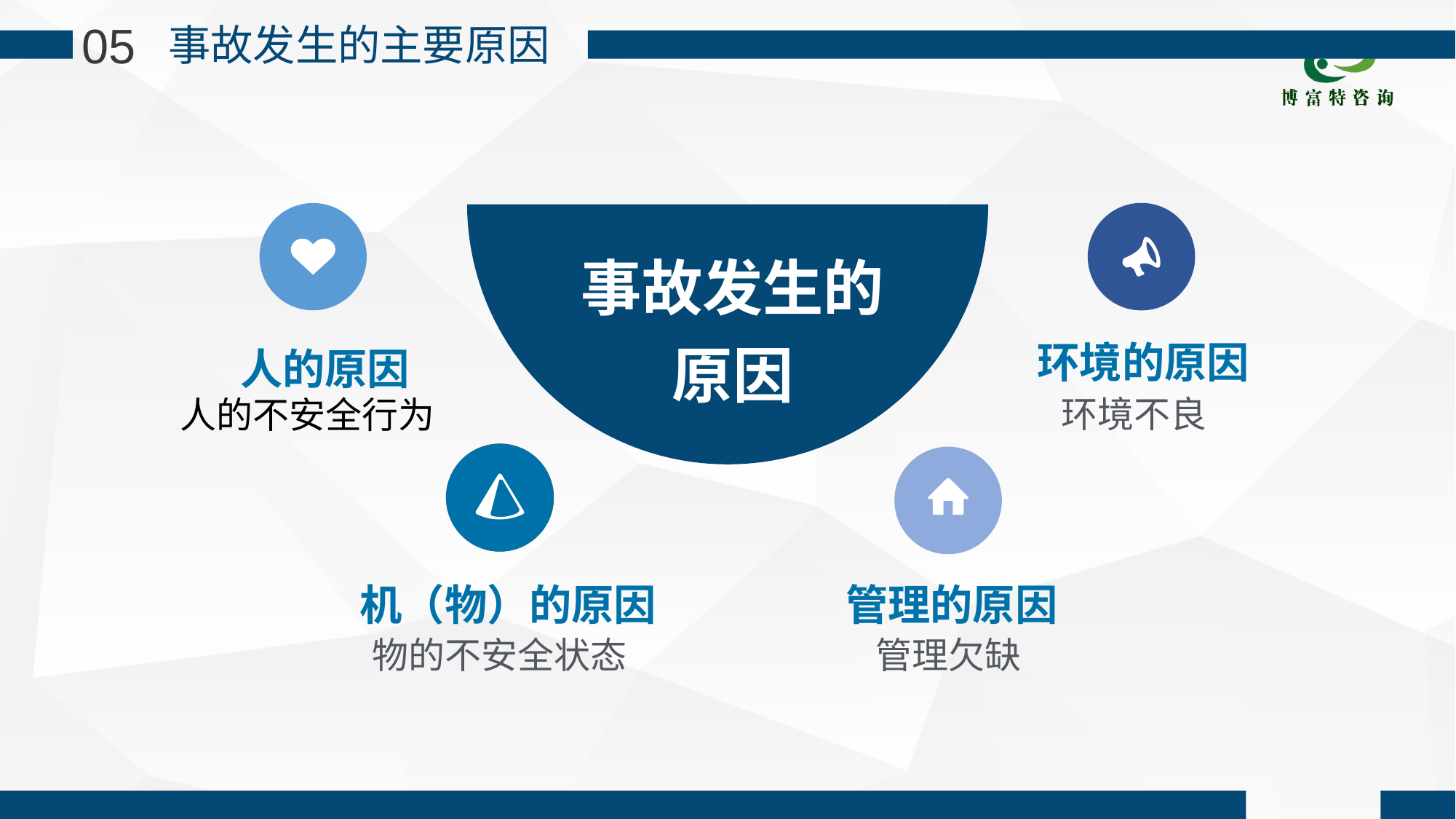

05
事故发生的主要原因

事故发生的原因

环境的原因
人的原因
环境不良
人的不安全行为

机（物）的原因
管理的原因
物的不安全状态
管理欠缺